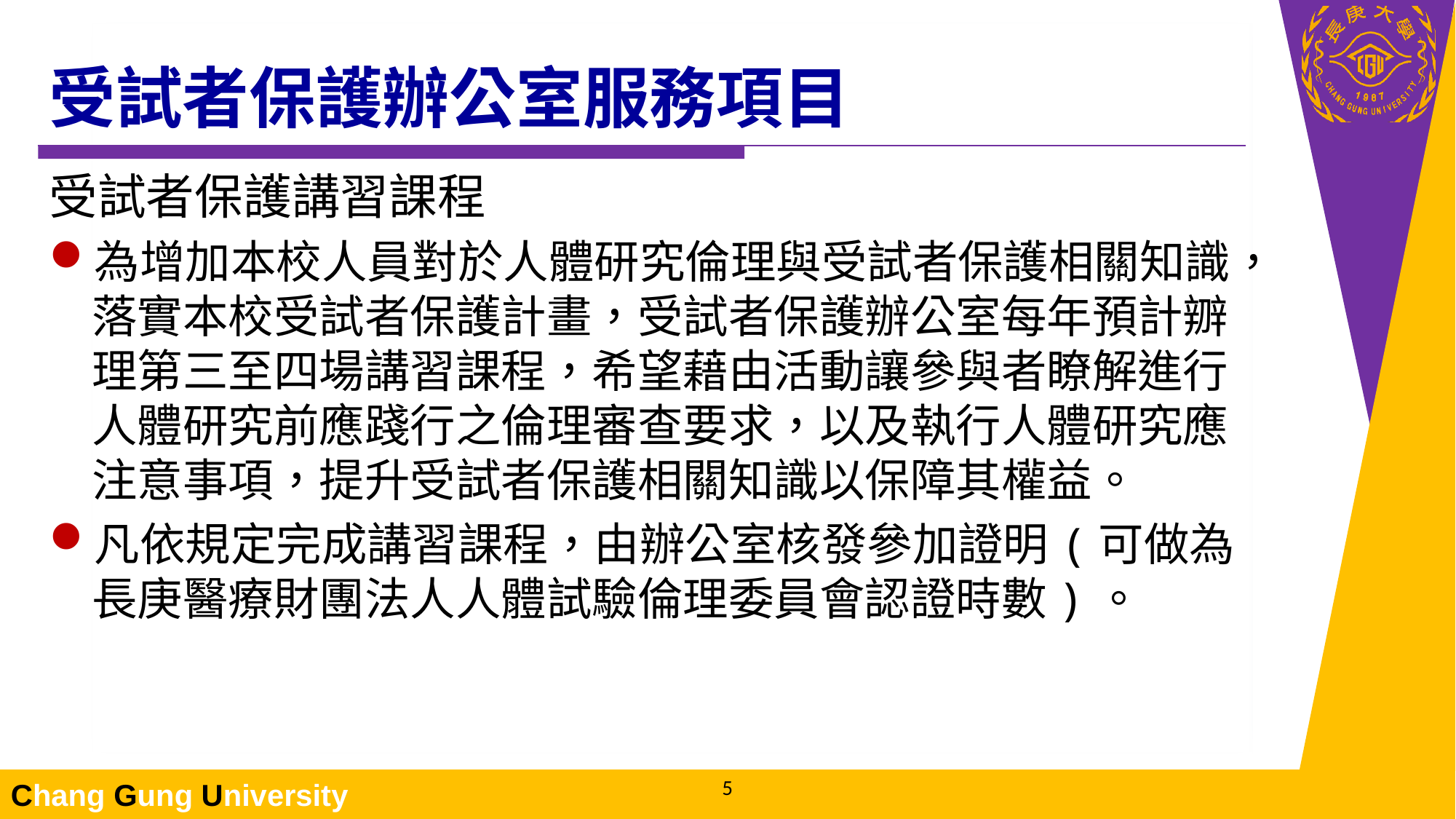

# 受試者保護辦公室服務項目
受試者保護講習課程
為增加本校人員對於人體研究倫理與受試者保護相關知識，落實本校受試者保護計畫，受試者保護辦公室每年預計辧理第三至四場講習課程，希望藉由活動讓參與者瞭解進行人體研究前應踐行之倫理審查要求，以及執行人體研究應注意事項，提升受試者保護相關知識以保障其權益。
凡依規定完成講習課程，由辦公室核發參加證明(可做為長庚醫療財團法人人體試驗倫理委員會認證時數)。

5